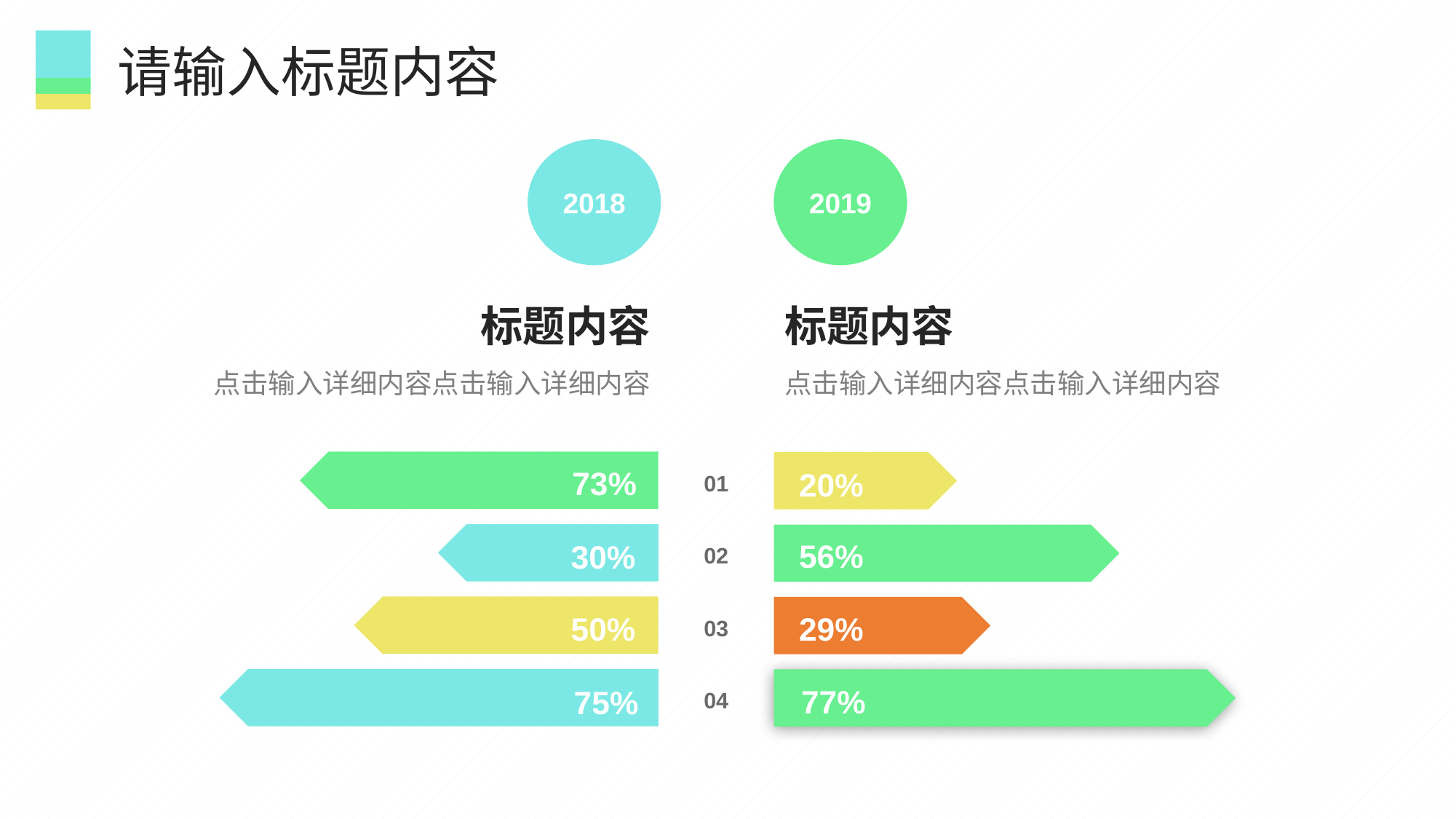

请输入标题内容
2018
2019
标题内容
点击输入详细内容点击输入详细内容
标题内容
点击输入详细内容点击输入详细内容

73%
30%
50%
75%

20%

56%

29%

77%
01
02
03
04